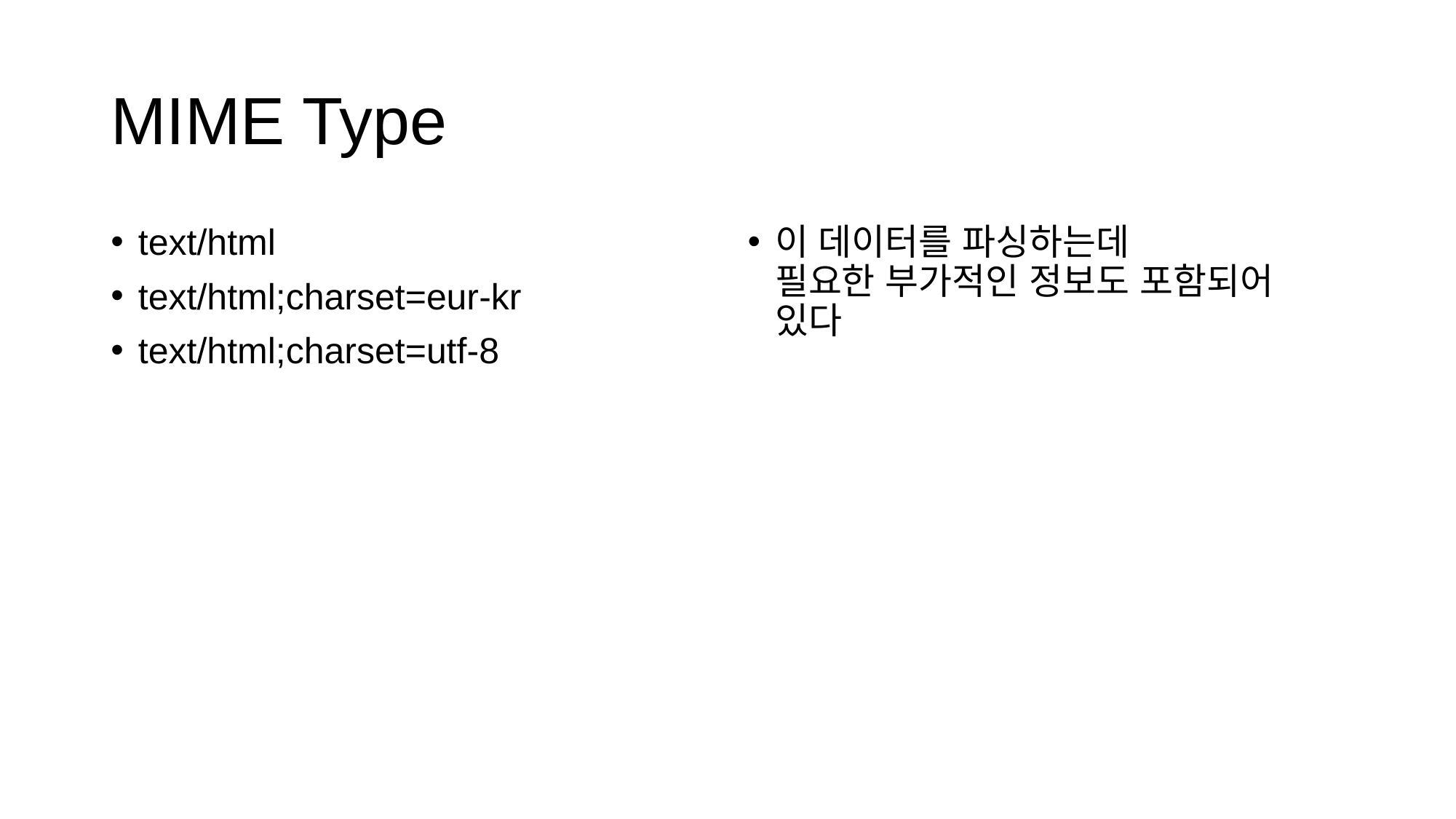

# MIME Type
text/html
text/html;charset=eur-kr
text/html;charset=utf-8
이 데이터를 파싱하는데
필요한 부가적인 정보도 포함되어 있다